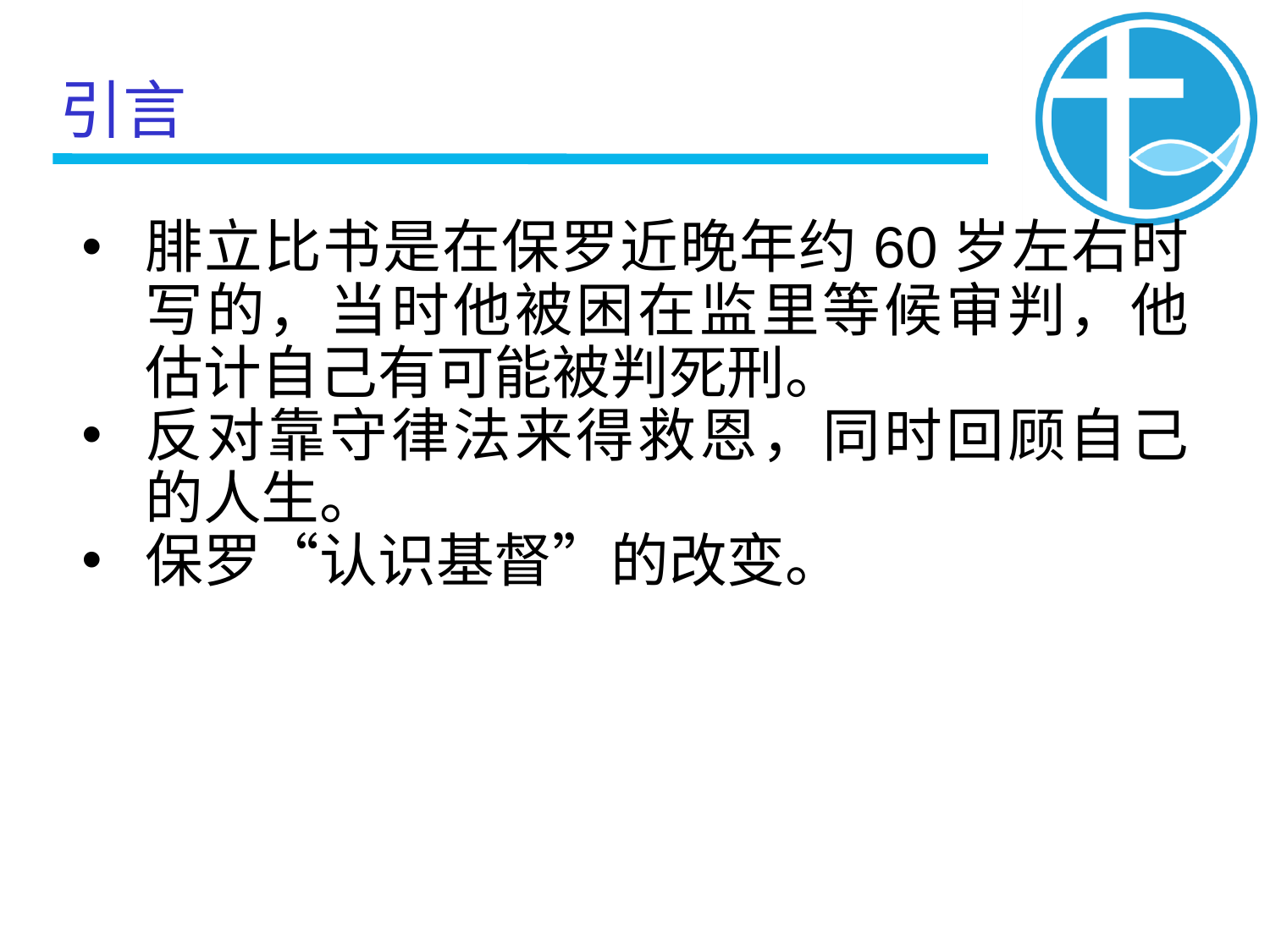

引言
腓立比书是在保罗近晚年约60岁左右时写的，当时他被困在监里等候审判，他估计自己有可能被判死刑。
反对靠守律法来得救恩，同时回顾自己的人生。
保罗“认识基督”的改变。